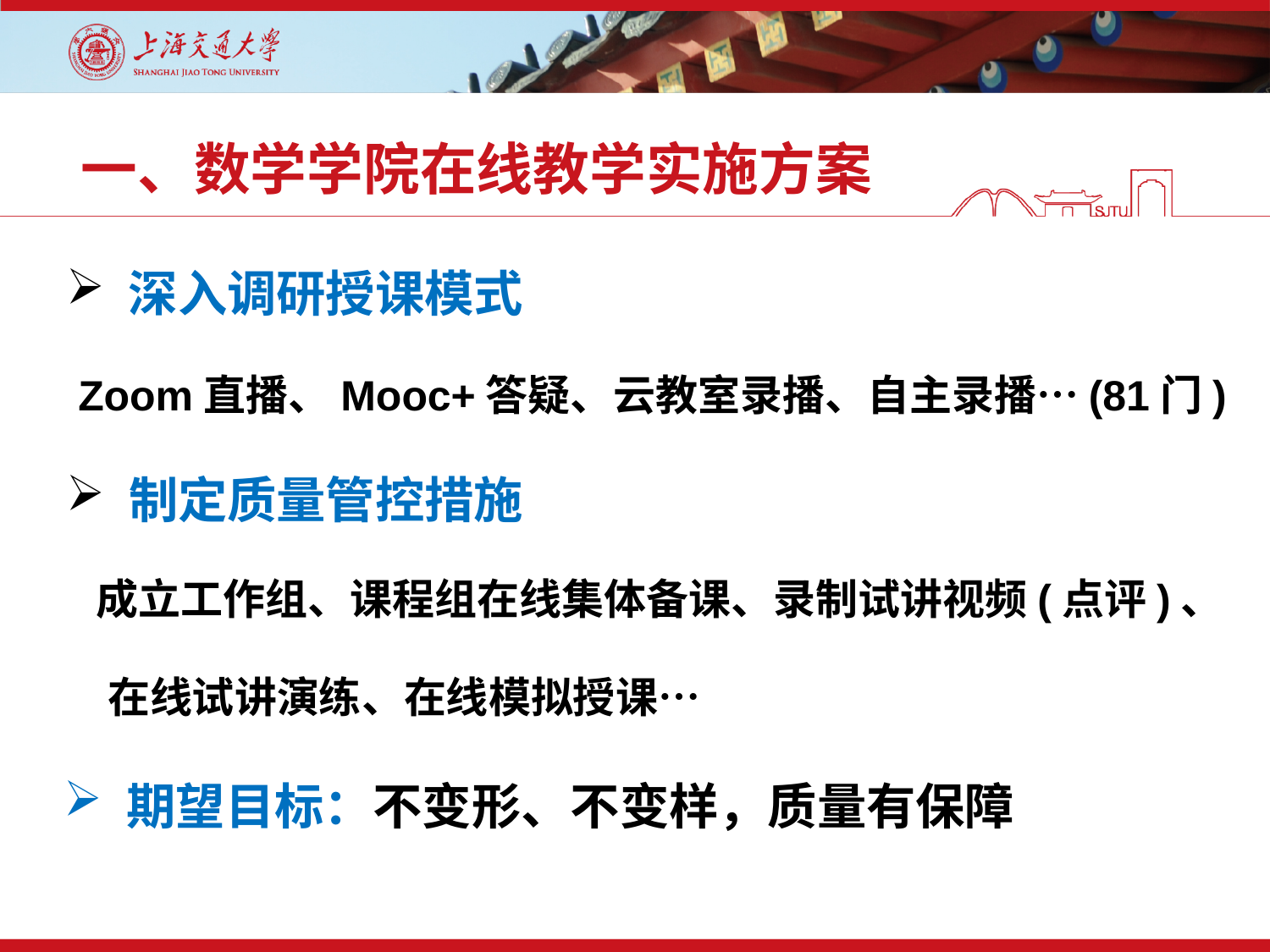

# 一、数学学院在线教学实施方案
 深入调研授课模式
Zoom直播、Mooc+答疑、云教室录播、自主录播…(81门)
 制定质量管控措施
成立工作组、课程组在线集体备课、录制试讲视频(点评)、
在线试讲演练、在线模拟授课…
 期望目标：不变形、不变样，质量有保障